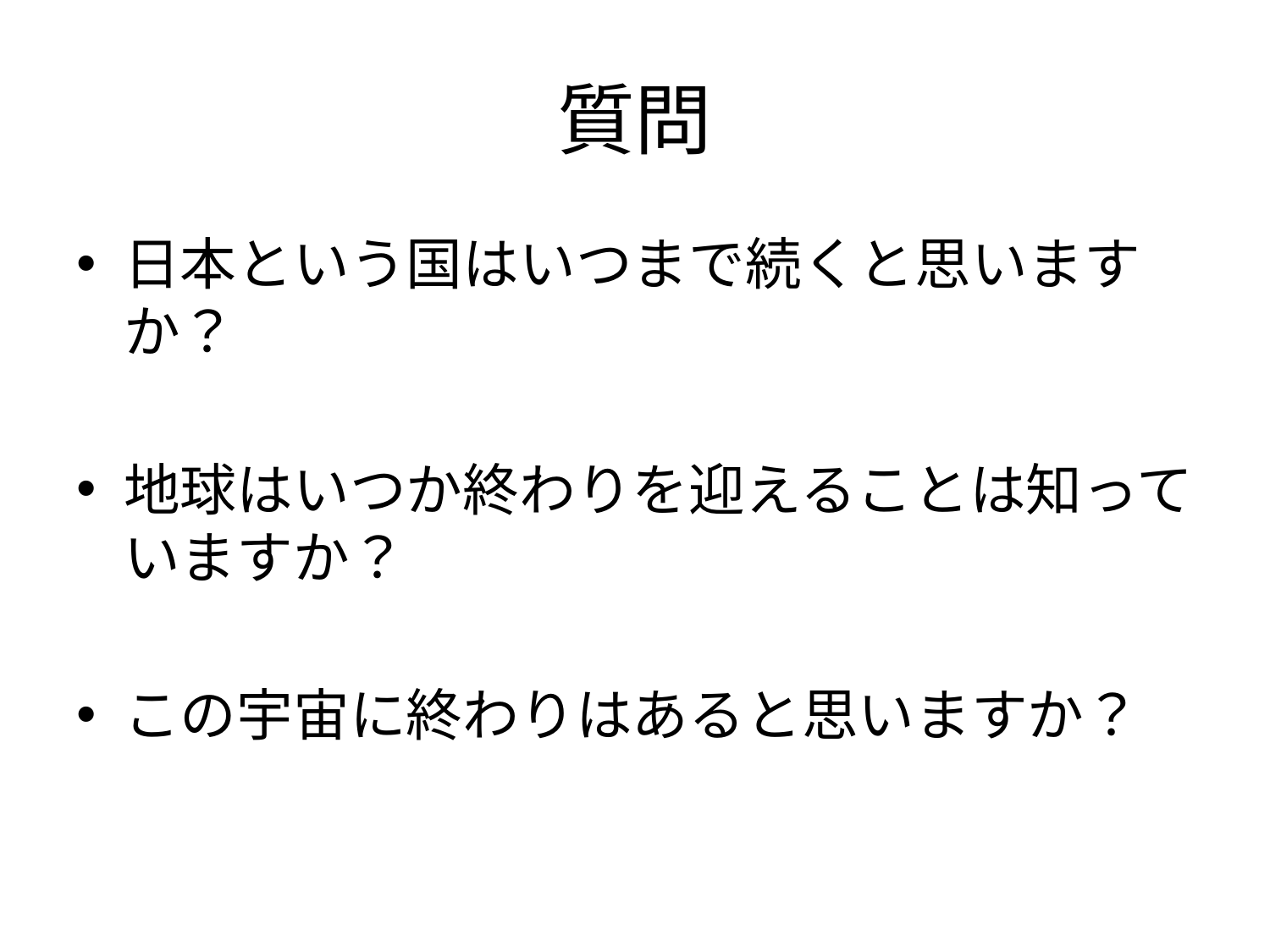

# 質問
日本という国はいつまで続くと思いますか？

地球はいつか終わりを迎えることは知っていますか？

この宇宙に終わりはあると思いますか？